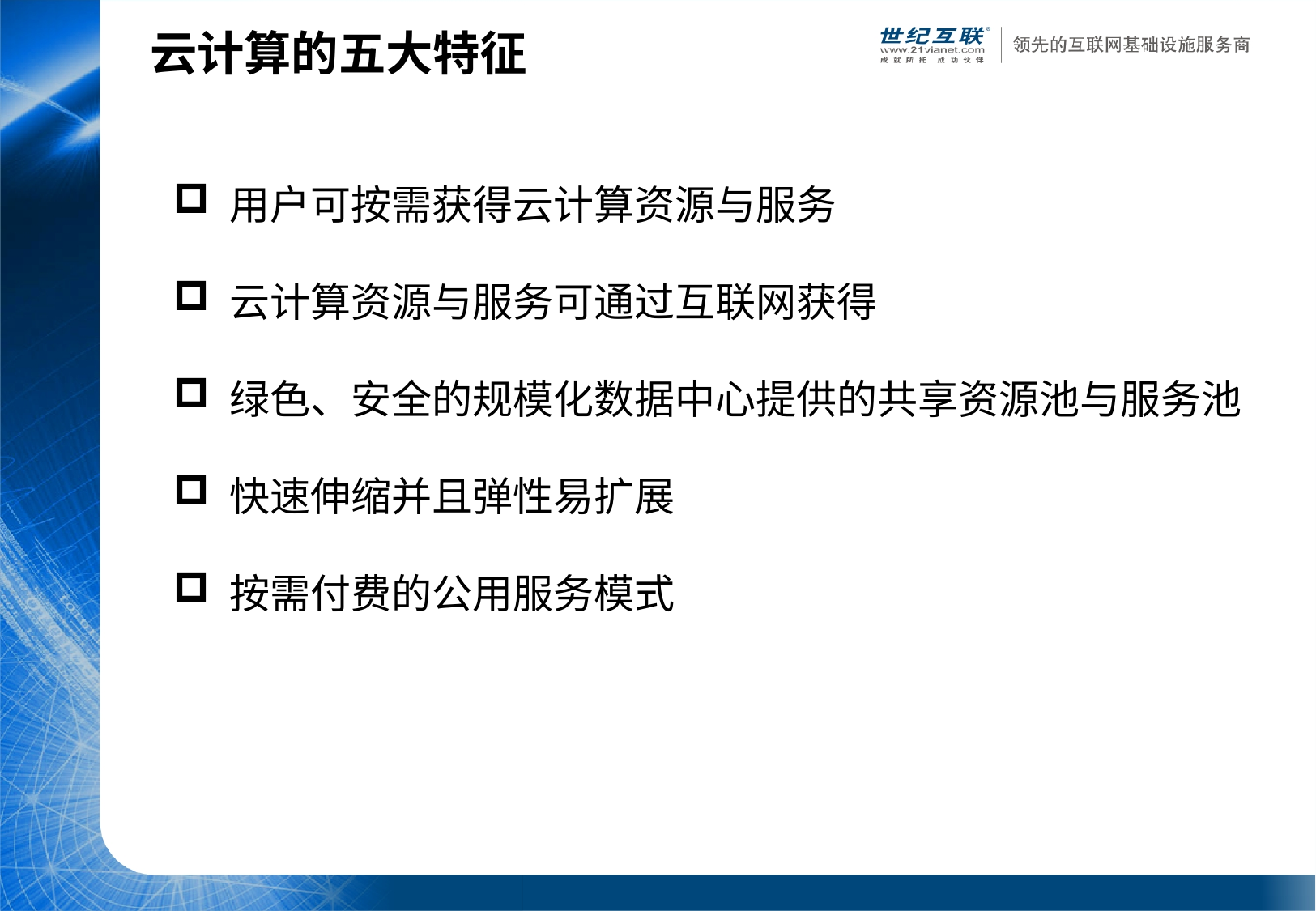

云计算的五大特征
 用户可按需获得云计算资源与服务

 云计算资源与服务可通过互联网获得

 绿色、安全的规模化数据中心提供的共享资源池与服务池

 快速伸缩并且弹性易扩展

 按需付费的公用服务模式